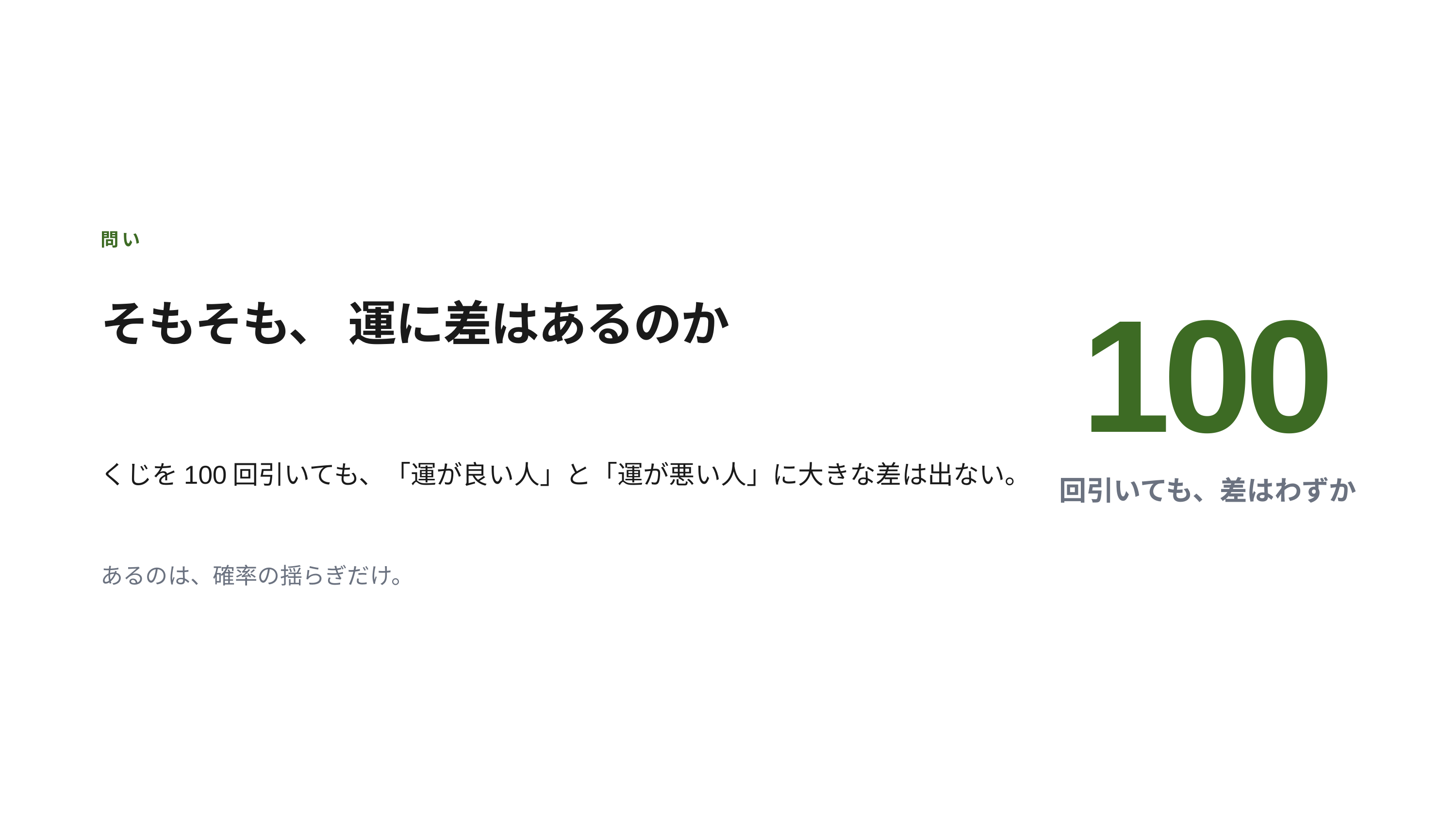

問い
そもそも、 運に差はあるのか
100
くじを100回引いても、「運が良い人」と「運が悪い人」に大きな差は出ない。
回引いても、差はわずか
あるのは、確率の揺らぎだけ。